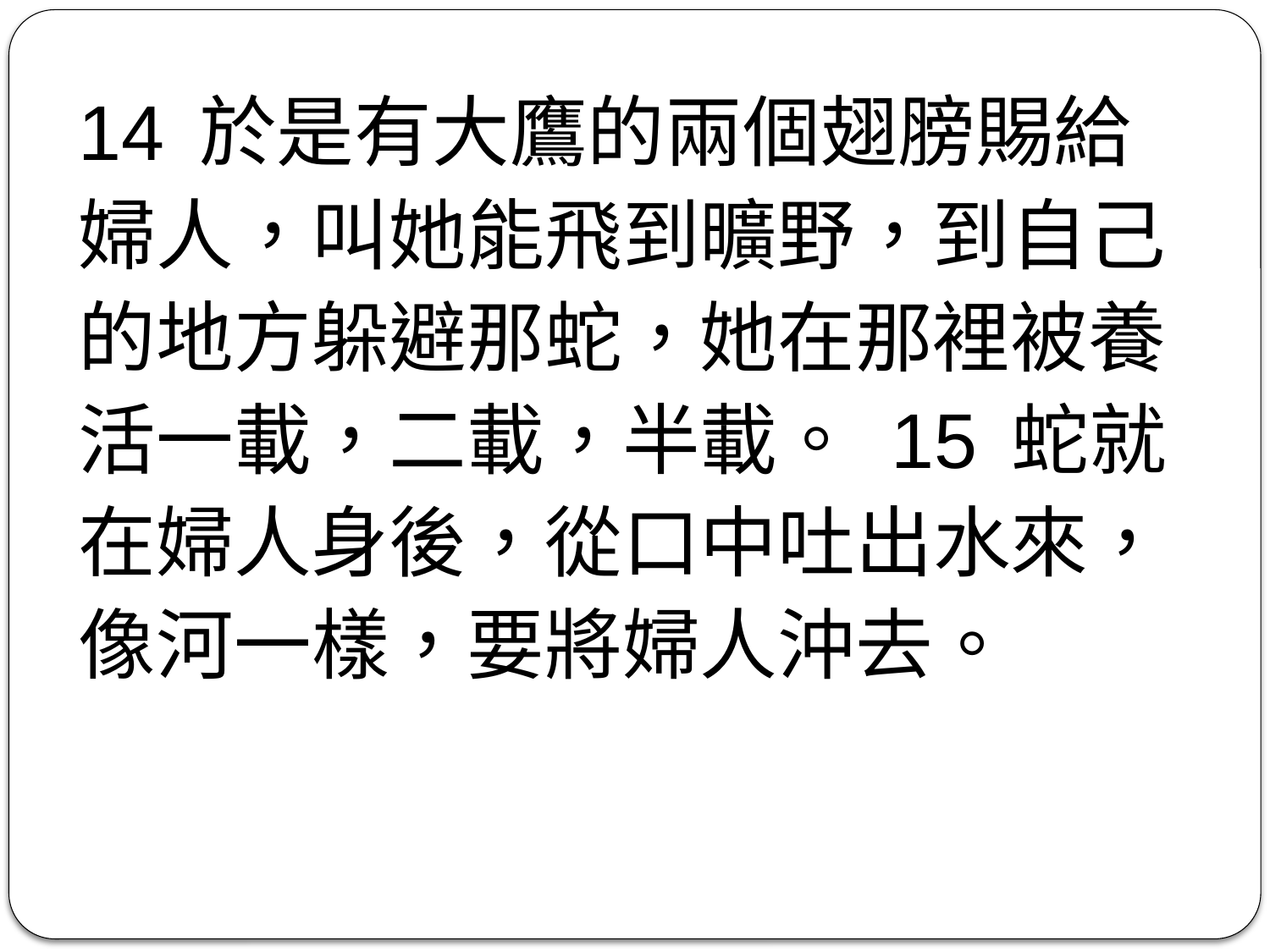

14 於是有大鷹的兩個翅膀賜給婦人，叫她能飛到曠野，到自己的地方躲避那蛇，她在那裡被養活一載，二載，半載。 15 蛇就在婦人身後，從口中吐出水來，像河一樣，要將婦人沖去。